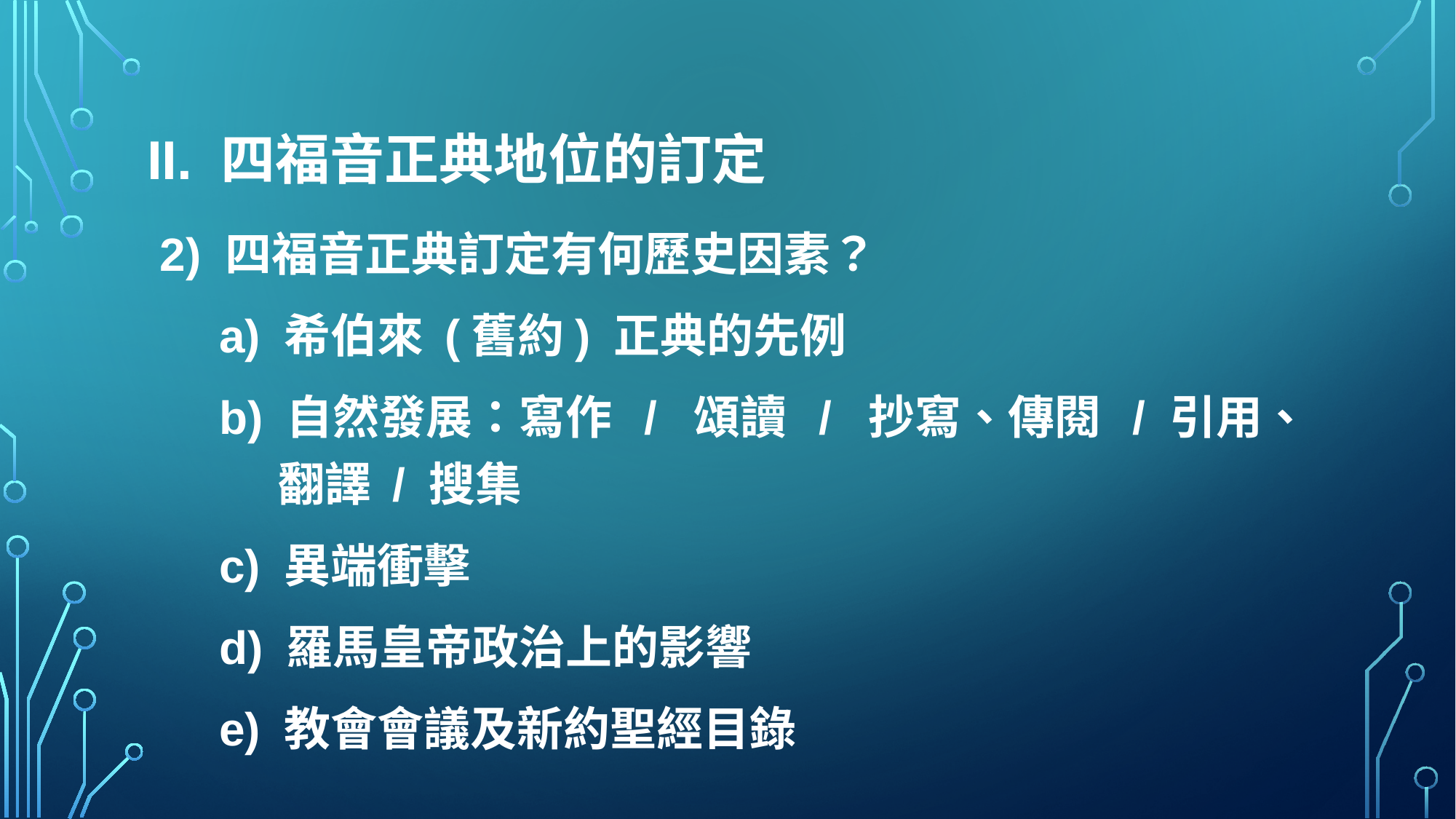

# II. 四福音正典地位的訂定
 2) 四福音正典訂定有何歷史因素？
a) 希伯來 (舊約) 正典的先例
b) 自然發展：寫作  /  頌讀  /  抄寫、傳閱  / 引用、翻譯 / 搜集
c) 異端衝擊
d) 羅馬皇帝政治上的影響
e) 教會會議及新約聖經目錄